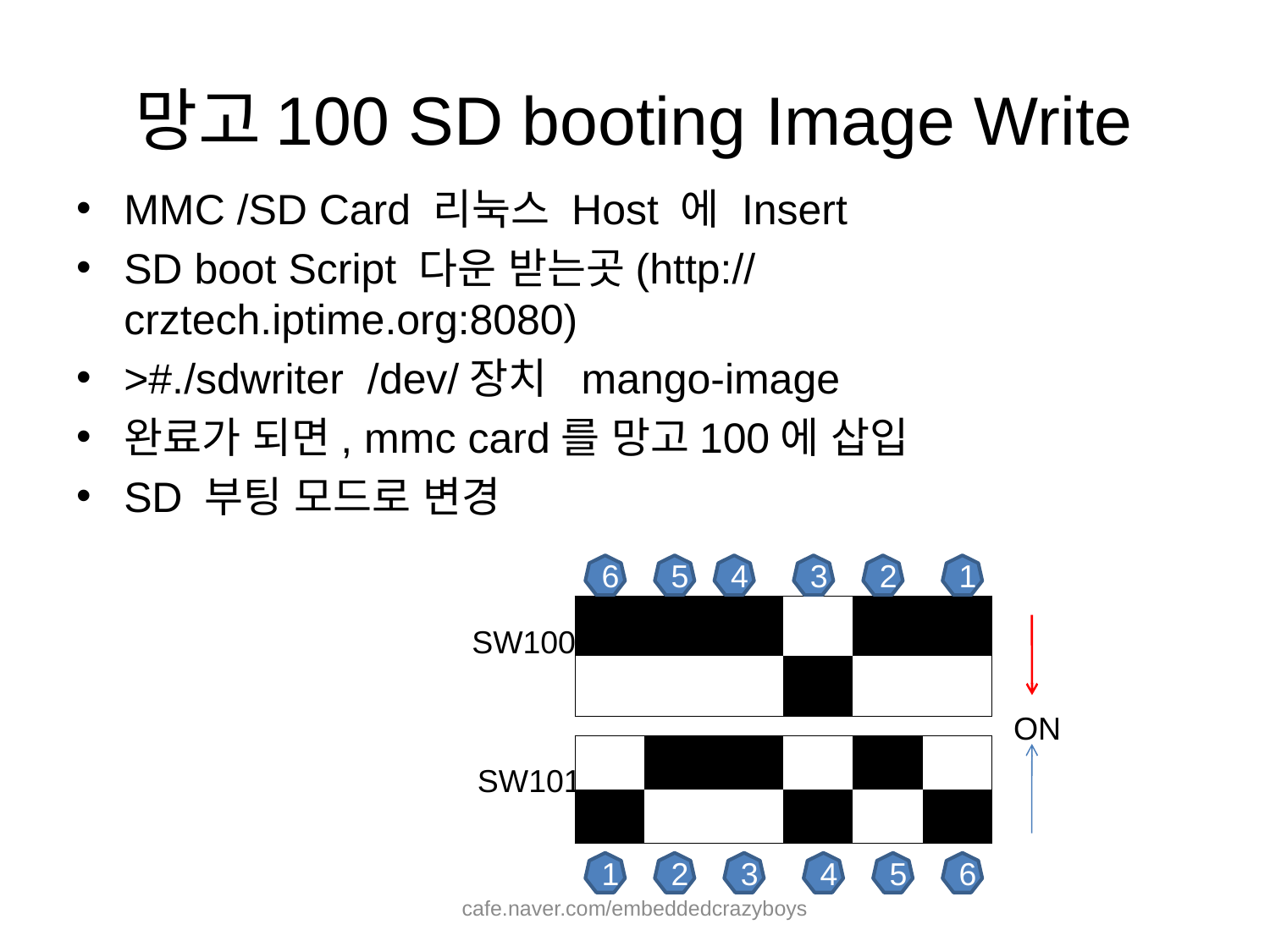

# 망고100 SD booting Image Write
MMC /SD Card 리눅스 Host 에 Insert
SD boot Script 다운 받는곳(http://crztech.iptime.org:8080)
>#./sdwriter  /dev/장치  mango-image
완료가 되면, mmc card를 망고100에 삽입
SD 부팅 모드로 변경
6
5
4
3
2
1
|  |  |  |  |  |  |
| --- | --- | --- | --- | --- | --- |
|  |  |  |  |  |  |
SW100
ON
|  |  |  |  |  |  |
| --- | --- | --- | --- | --- | --- |
|  |  |  |  |  |  |
SW101
1
2
3
4
5
6
cafe.naver.com/embeddedcrazyboys